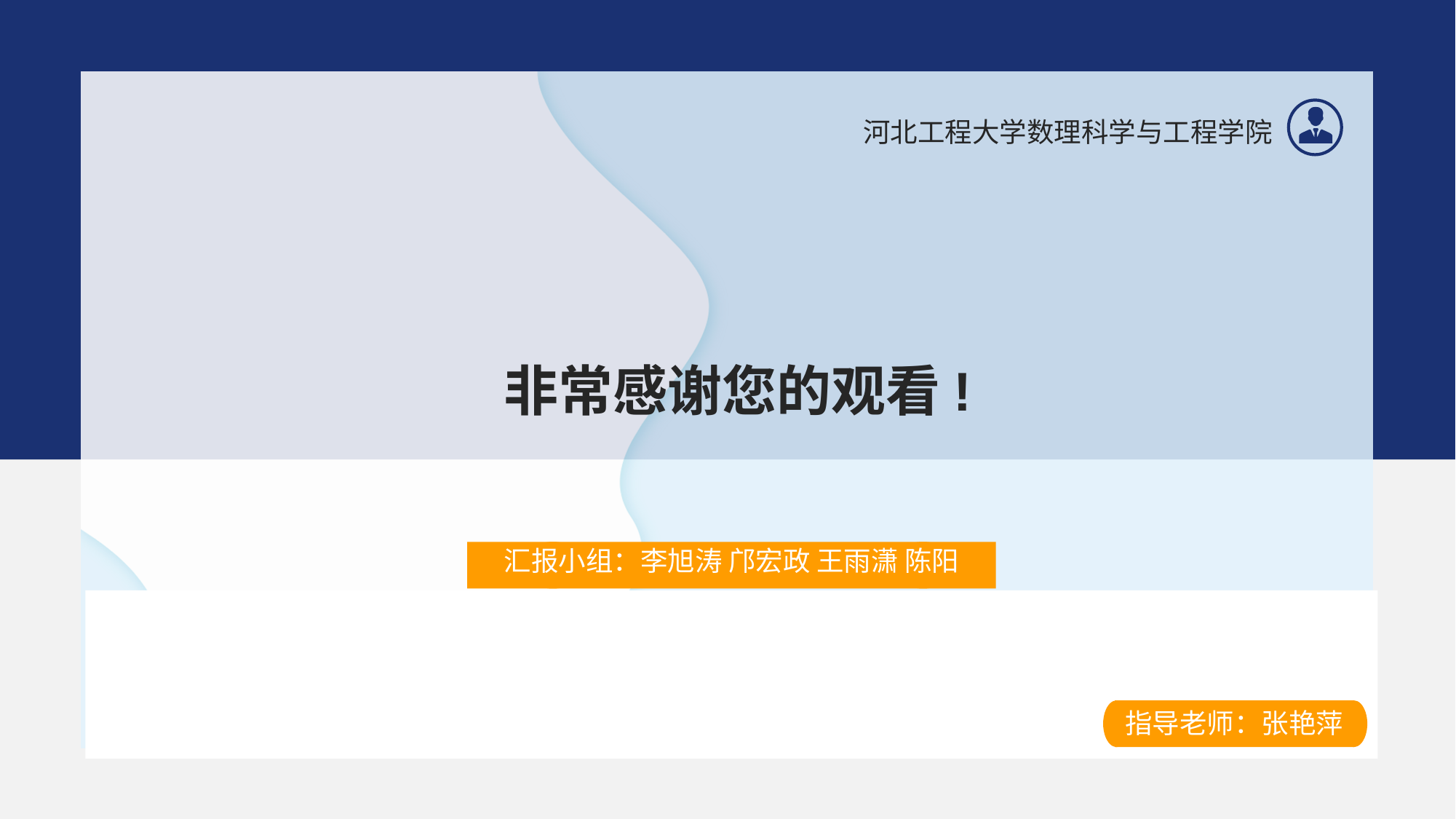

河北工程大学数理科学与工程学院

非常感谢您的观看!
汇报小组：李旭涛 邝宏政 王雨潇 陈阳

·

指导老师：张艳萍